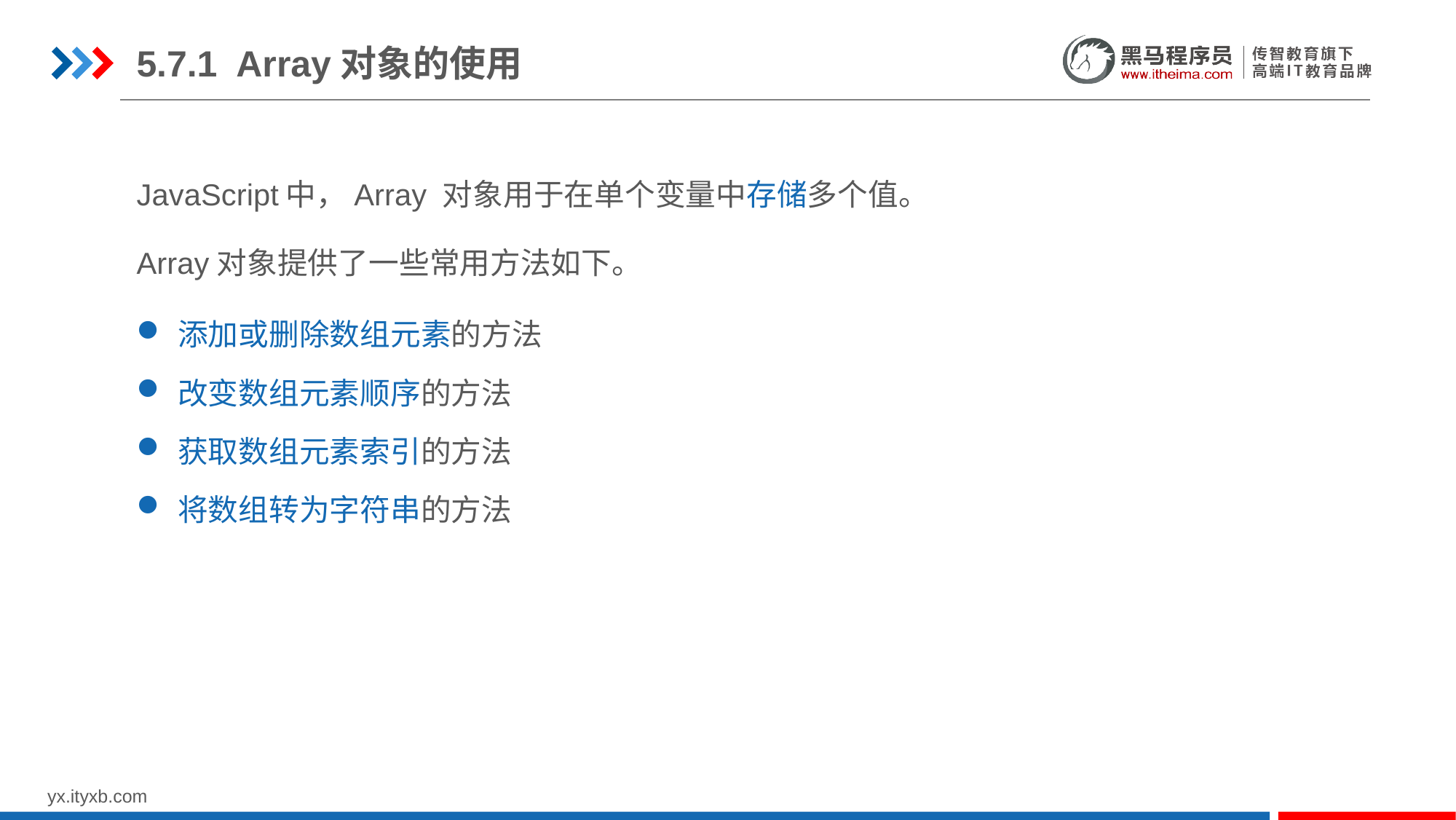

5.7.1  Array对象的使用
JavaScript中，Array 对象用于在单个变量中存储多个值。

Array对象提供了一些常用方法如下。

添加或删除数组元素的方法
改变数组元素顺序的方法
获取数组元素索引的方法
将数组转为字符串的方法